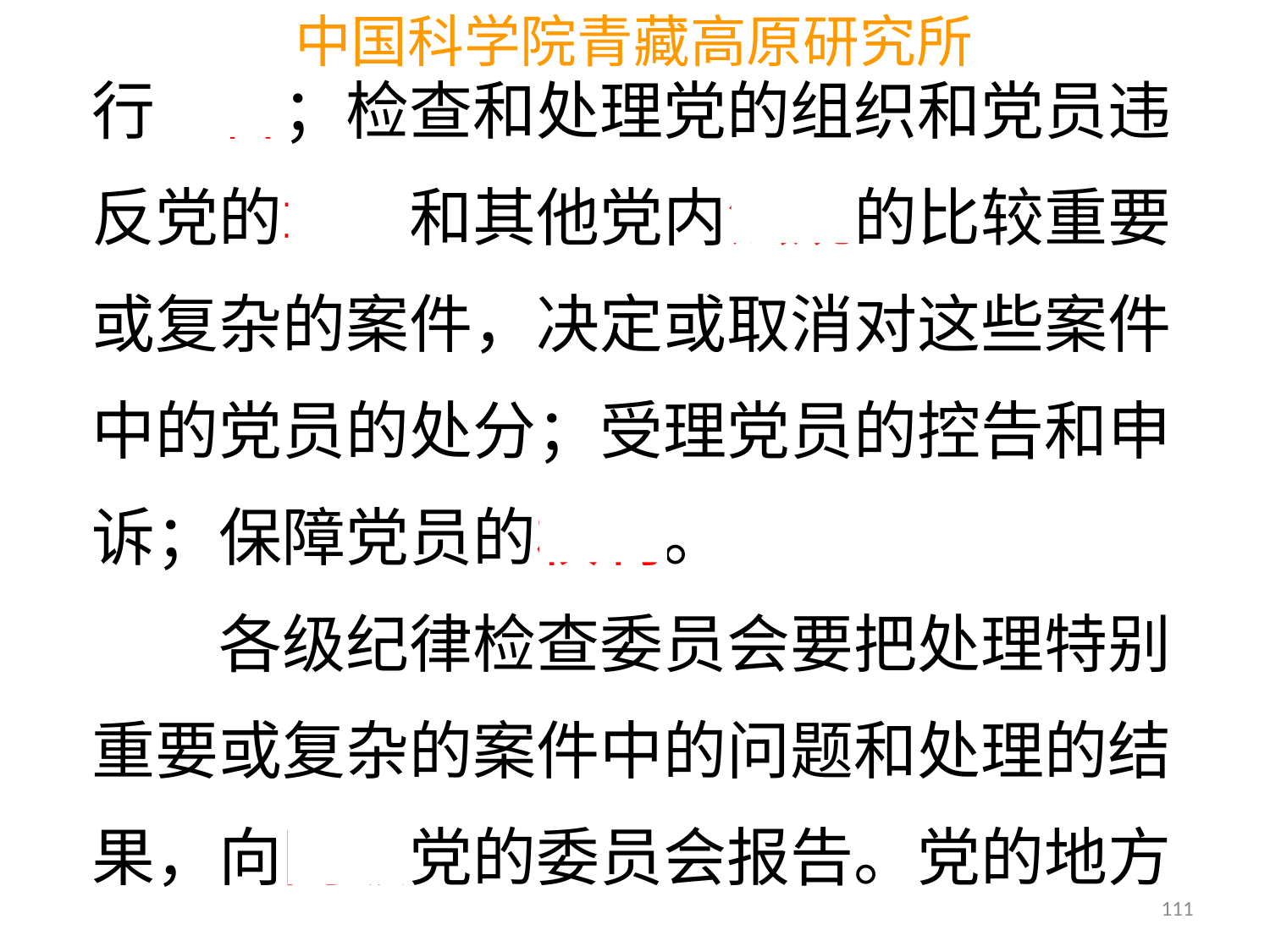

# 行监督；检查和处理党的组织和党员违反党的章程和其他党内法规的比较重要或复杂的案件，决定或取消对这些案件中的党员的处分；受理党员的控告和申诉；保障党员的权利。 　　各级纪律检查委员会要把处理特别重要或复杂的案件中的问题和处理的结果，向同级党的委员会报告。党的地方

111